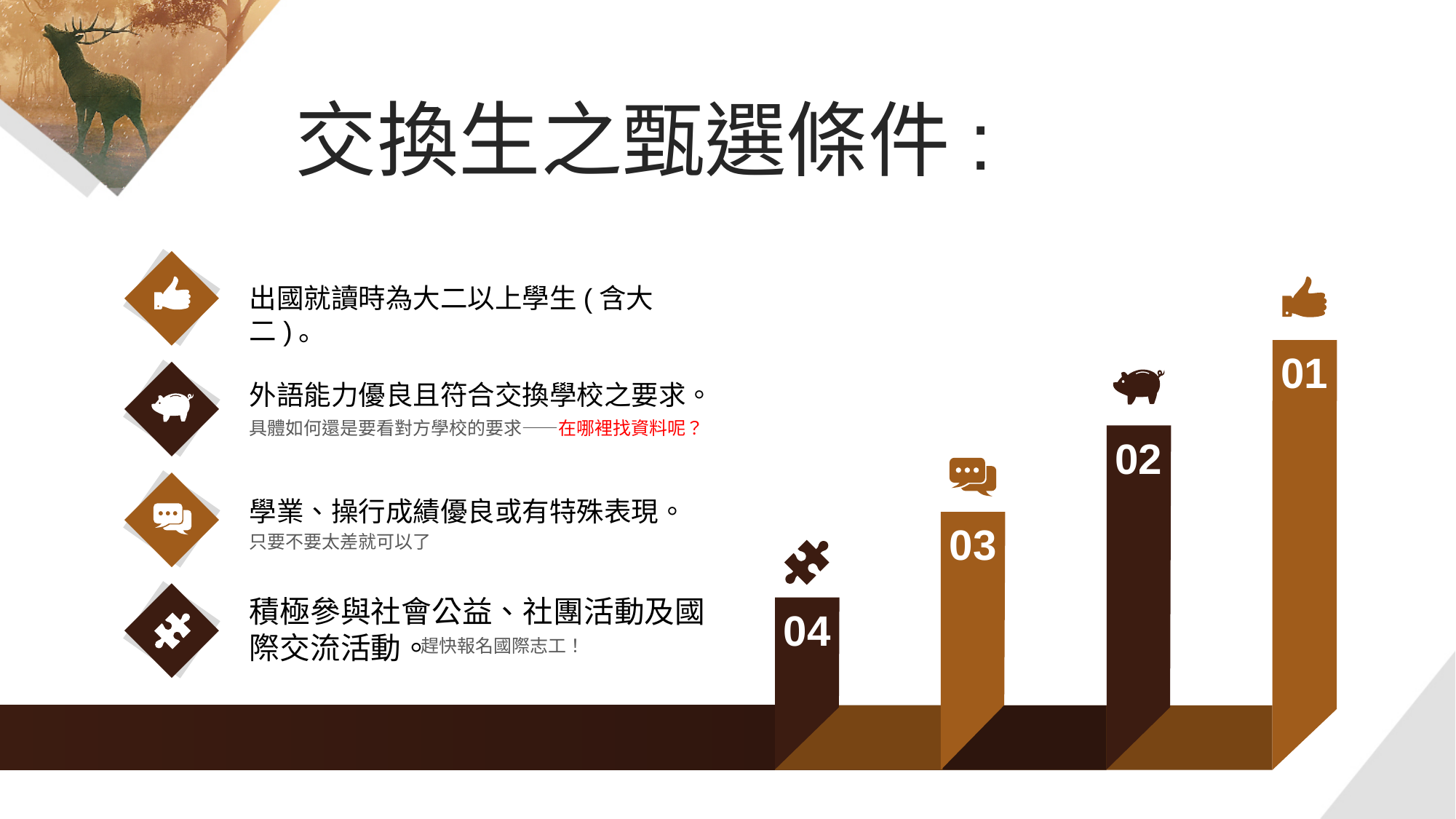

交換生之甄選條件:

出國就讀時為大二以上學生(含大二)。

01

外語能力優良且符合交換學校之要求。
具體如何還是要看對方學校的要求——在哪裡找資料呢？

02

學業、操行成績優良或有特殊表現。
只要不要太差就可以了

03

積極參與社會公益、社團活動及國際交流活動。
趕快報名國際志工！
04